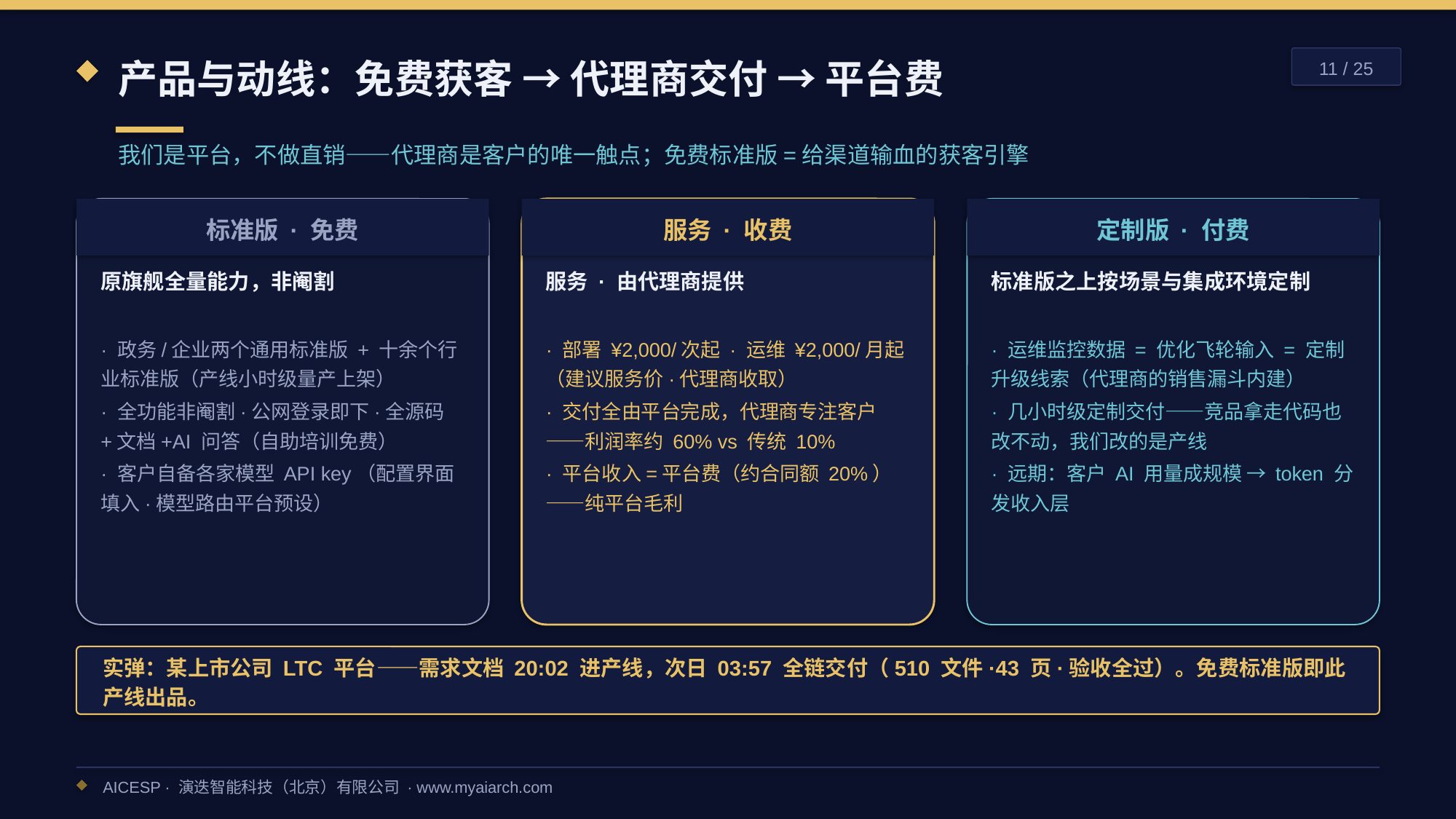

产品与动线：免费获客 → 代理商交付 → 平台费

11 / 25

我们是平台，不做直销——代理商是客户的唯一触点；免费标准版=给渠道输血的获客引擎

标准版 · 免费

服务 · 收费

定制版 · 付费
原旗舰全量能力，非阉割
服务 · 由代理商提供
标准版之上按场景与集成环境定制
· 政务/企业两个通用标准版 + 十余个行业标准版（产线小时级量产上架）
· 全功能非阉割·公网登录即下·全源码+文档+AI 问答（自助培训免费）
· 客户自备各家模型 API key（配置界面填入·模型路由平台预设）
· 部署 ¥2,000/次起 · 运维 ¥2,000/月起（建议服务价·代理商收取）
· 交付全由平台完成，代理商专注客户——利润率约 60% vs 传统 10%
· 平台收入=平台费（约合同额 20%）——纯平台毛利
· 运维监控数据 = 优化飞轮输入 = 定制升级线索（代理商的销售漏斗内建）
· 几小时级定制交付——竞品拿走代码也改不动，我们改的是产线
· 远期：客户 AI 用量成规模 → token 分发收入层

实弹：某上市公司 LTC 平台——需求文档 20:02 进产线，次日 03:57 全链交付（510 文件·43 页·验收全过）。免费标准版即此产线出品。

AICESP · 演迭智能科技（北京）有限公司 · www.myaiarch.com